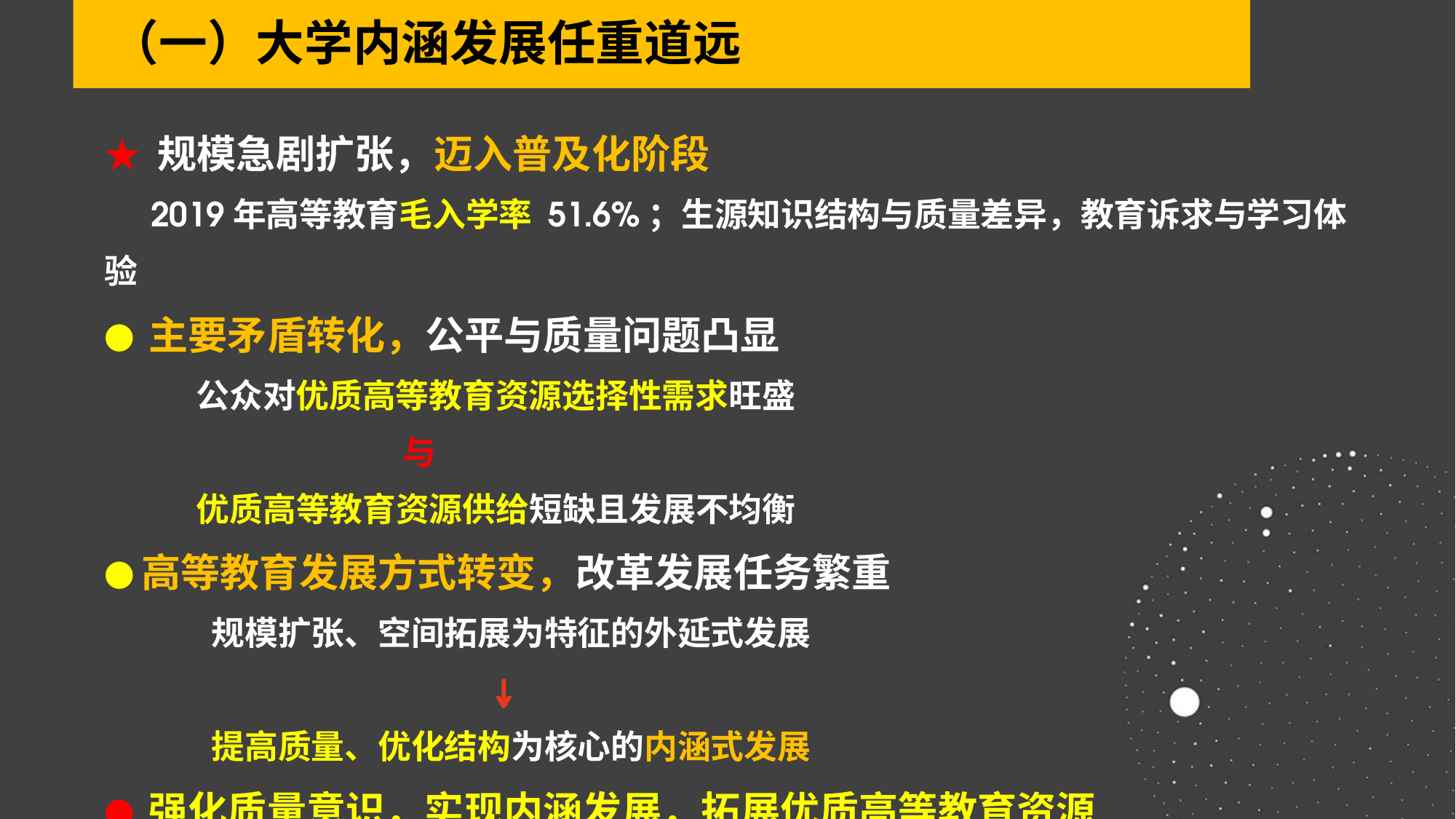

（一）大学内涵发展任重道远
★ 规模急剧扩张，迈入普及化阶段
     2019年高等教育毛入学率 51.6%；生源知识结构与质量差异，教育诉求与学习体验
● 主要矛盾转化，公平与质量问题凸显
           公众对优质高等教育资源选择性需求旺盛
                                      与
           优质高等教育资源供给短缺且发展不均衡
● 高等教育发展方式转变，改革发展任务繁重
             规模扩张、空间拓展为特征的外延式发展
                                          ↓
             提高质量、优化结构为核心的内涵式发展
● 强化质量意识，实现内涵发展，拓展优质高等教育资源